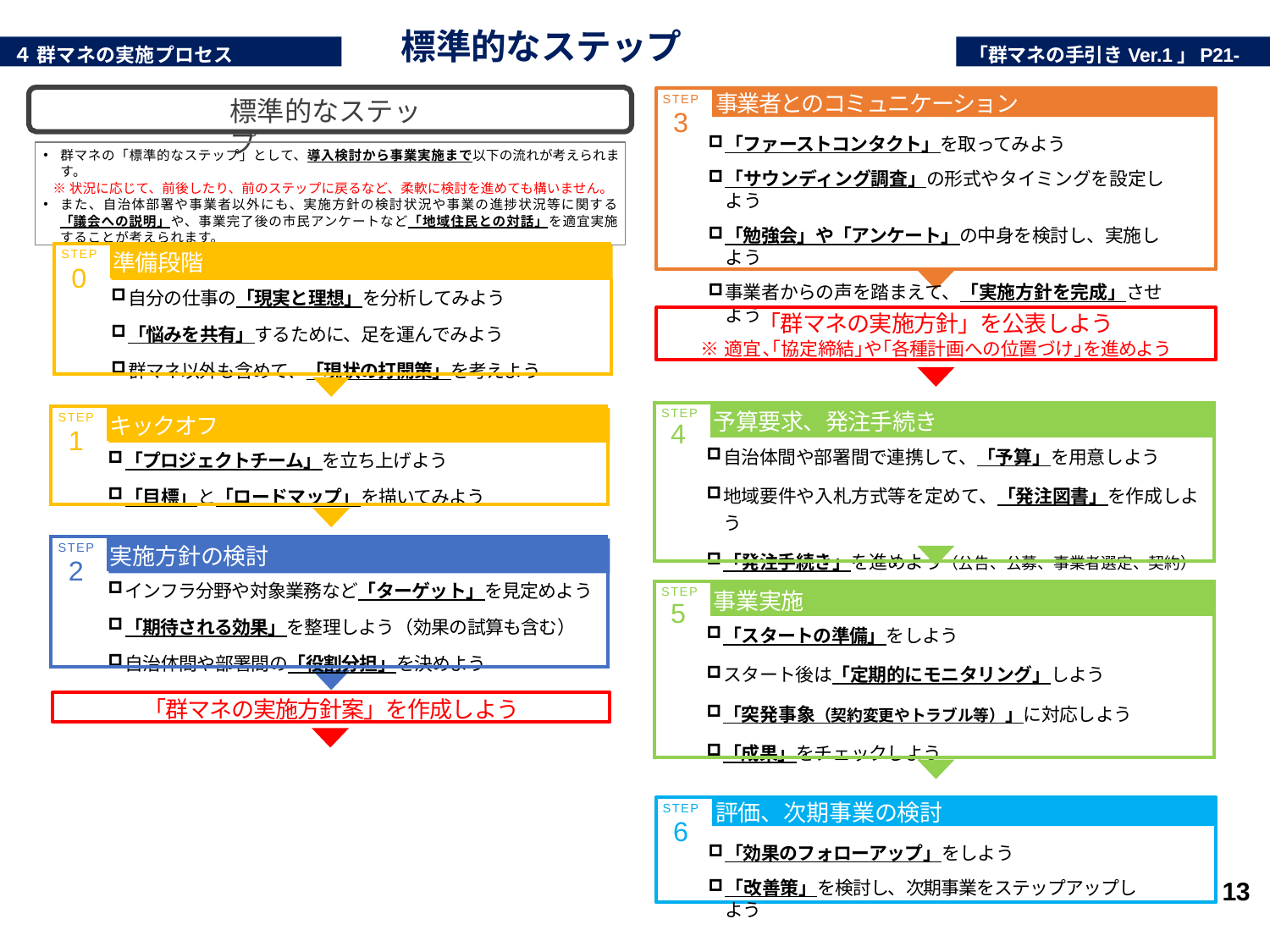

標準的なステップ
４ 群マネの実施プロセス
「群マネの手引きVer.1」	P21-
22

事業者とのコミュニケーション
STEP
3
標準的なステップ
「ファーストコンタクト」を取ってみよう
「サウンディング調査」の形式やタイミングを設定しよう
「勉強会」や「アンケート」の中身を検討し、実施しよう
事業者からの声を踏まえて、「実施方針を完成」させよう
群マネの「標準的なステップ」として、導入検討から事業実施まで以下の流れが考えられます。
※状況に応じて、前後したり、前のステップに戻るなど、柔軟に検討を進めても構いません。
また、自治体部署や事業者以外にも、実施方針の検討状況や事業の進捗状況等に関する「議会への説明」や、事業完了後の市民アンケートなど「地域住民との対話」を適宜実施することが考えられます。
| STEP 0 | 準備段階 |
| --- | --- |
|  | 自分の仕事の「現実と理想」を分析してみよう 「悩みを共有」するために、足を運んでみよう 群マネ以外も含めて、「現状の打開策」を考えよう |

「群マネの実施方針」を公表しよう
※適宜､｢協定締結｣や｢各種計画への位置づけ｣を進めよう

| STEP | 予算要求、発注手続き |
| --- | --- |
| 4 自治体間や部署間で連携して、「予算」を用意しよう 地域要件や入札方式等を定めて、「発注図書」を作成しよう 「発注手続き」を進めよう（公告、公募、事業者選定、契約） |  |
| STEP 1 | キックオフ |
| --- | --- |
|  | 「プロジェクトチーム」を立ち上げよう 「目標」と「ロードマップ」を描いてみよう |

| STEP 2 | 実施方針の検討 |
| --- | --- |
|  | インフラ分野や対象業務など「ターゲット」を見定めよう 「期待される効果」を整理しよう（効果の試算も含む） 自治体間や部署間の「役割分担」を決めよう |

| STEP | 事業実施 |
| --- | --- |
| 5 「スタートの準備」をしよう スタート後は「定期的にモニタリング」しよう 「突発事象（契約変更やトラブル等）」に対応しよう 「成果」をチェックしよう |  |

「群マネの実施方針案」を作成しよう

評価、次期事業の検討

STEP
6
「効果のフォローアップ」をしよう
「改善策」を検討し、次期事業をステップアップしよう
13